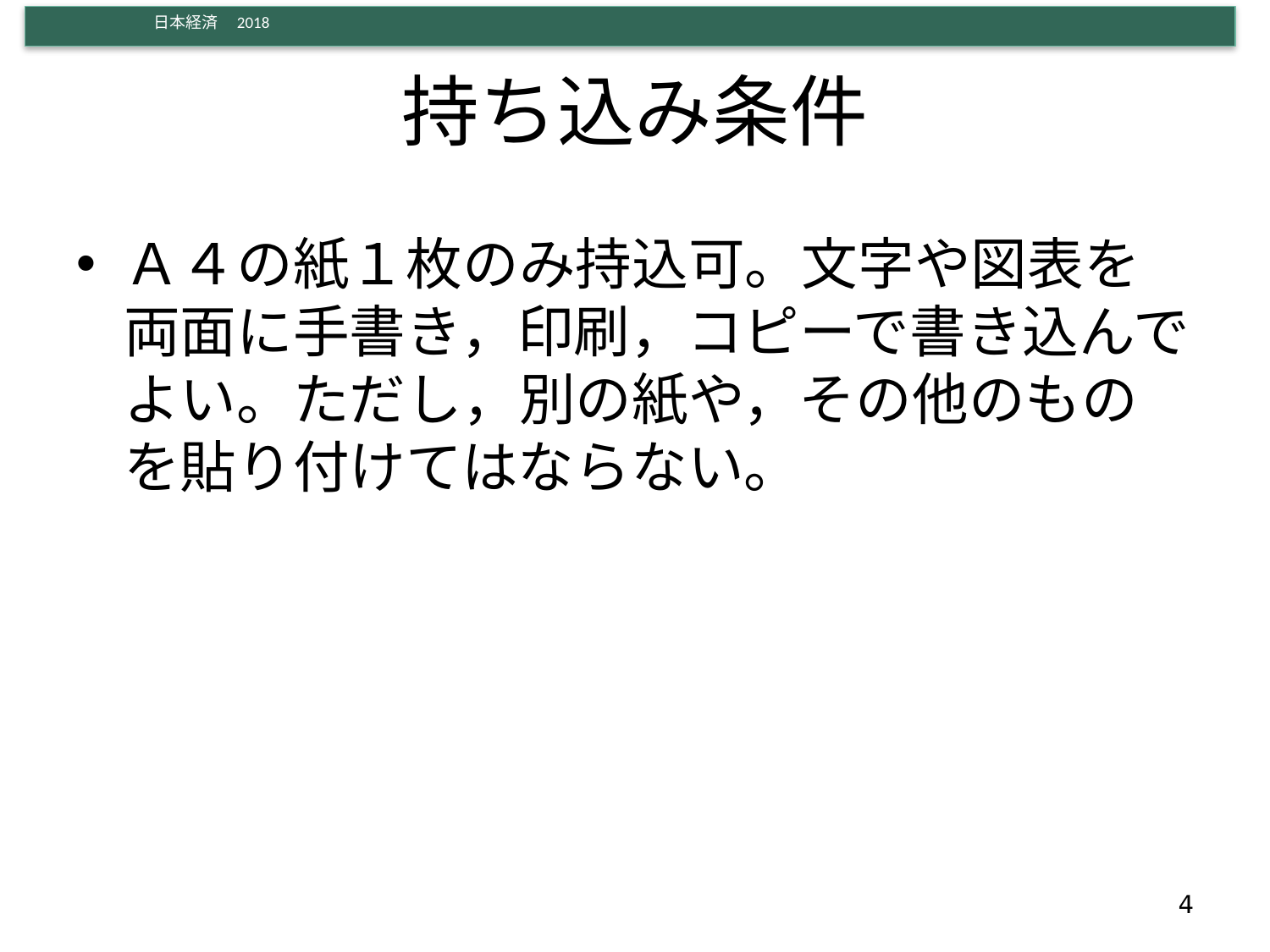

# 持ち込み条件
Ａ４の紙１枚のみ持込可。文字や図表を両面に手書き，印刷，コピーで書き込んでよい。ただし，別の紙や，その他のものを貼り付けてはならない。

4